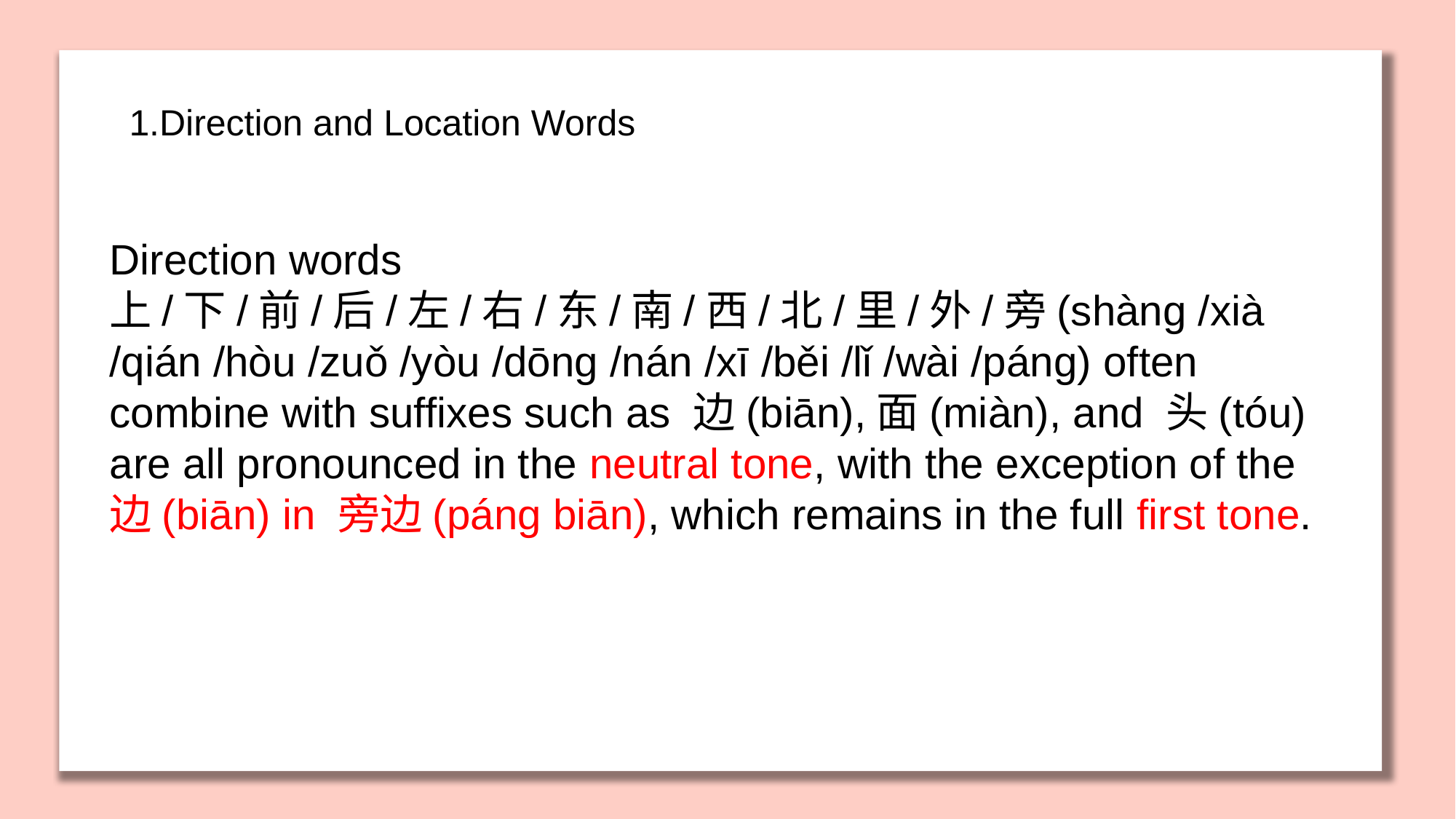

1.Direction and Location Words
Direction words 上/下/前/后/左/右/东/南/西/北/里/外/旁(shàng /xià /qián /hòu /zuǒ /yòu /dōng /nán /xī /běi /lǐ /wài /páng) often combine with suffixes such as 边(biān),面(miàn), and 头(tóu) are all pronounced in the neutral tone, with the exception of the 边(biān) in 旁边(páng biān), which remains in the full first tone.